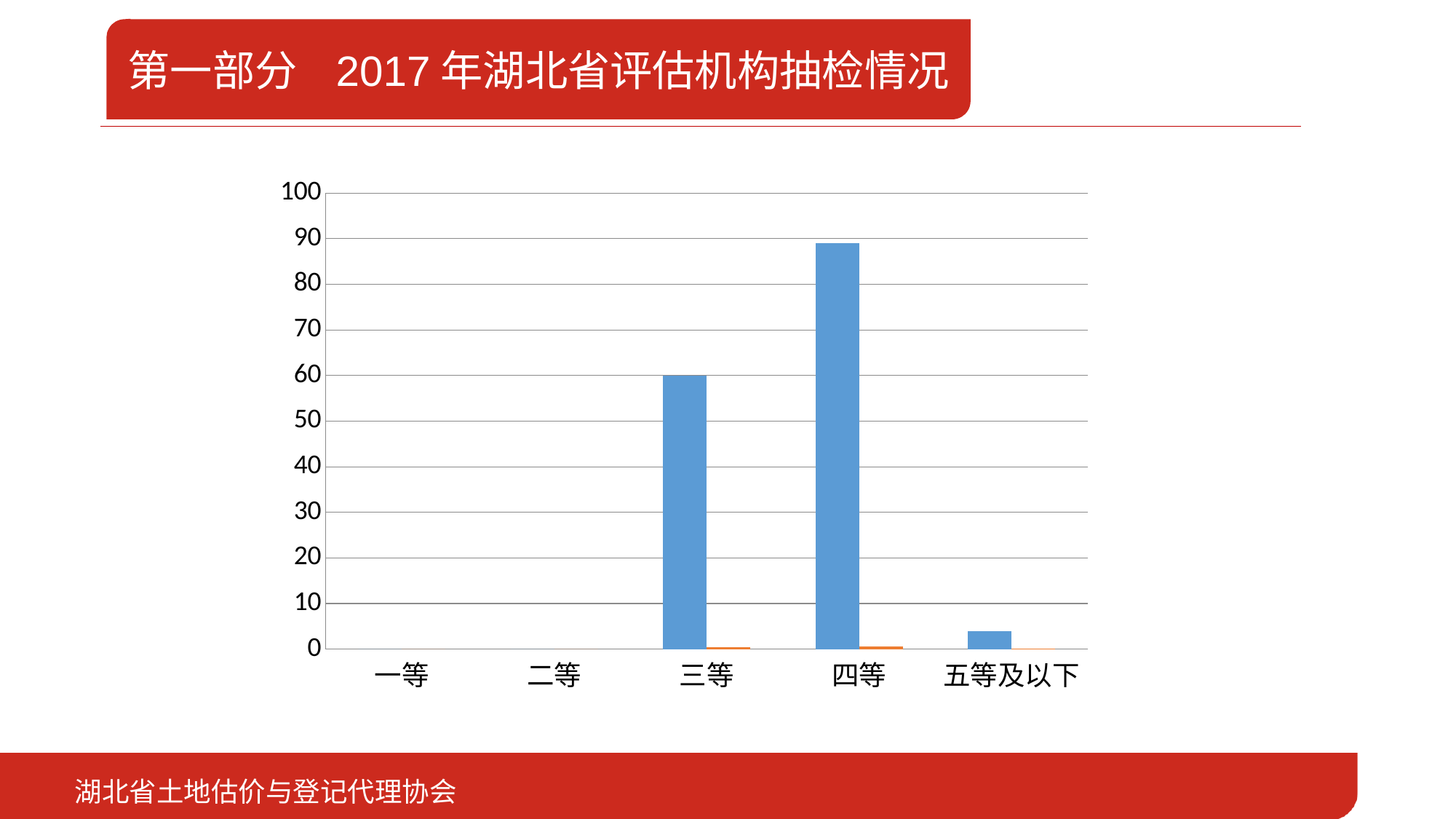

第一部分   2017年湖北省评估机构抽检情况

### Chart

| Category | 报告个数 | 百分比 |
|---|---|---|
| 一等 | 0.0 | 0.0 |
| 二等 | 0.0 | 0.0 |
| 三等 | 60.0 | 0.3922 |
| 四等 | 89.0 | 0.5817 |
| 五等及以下 | 4.0 | 0.0261 |
3